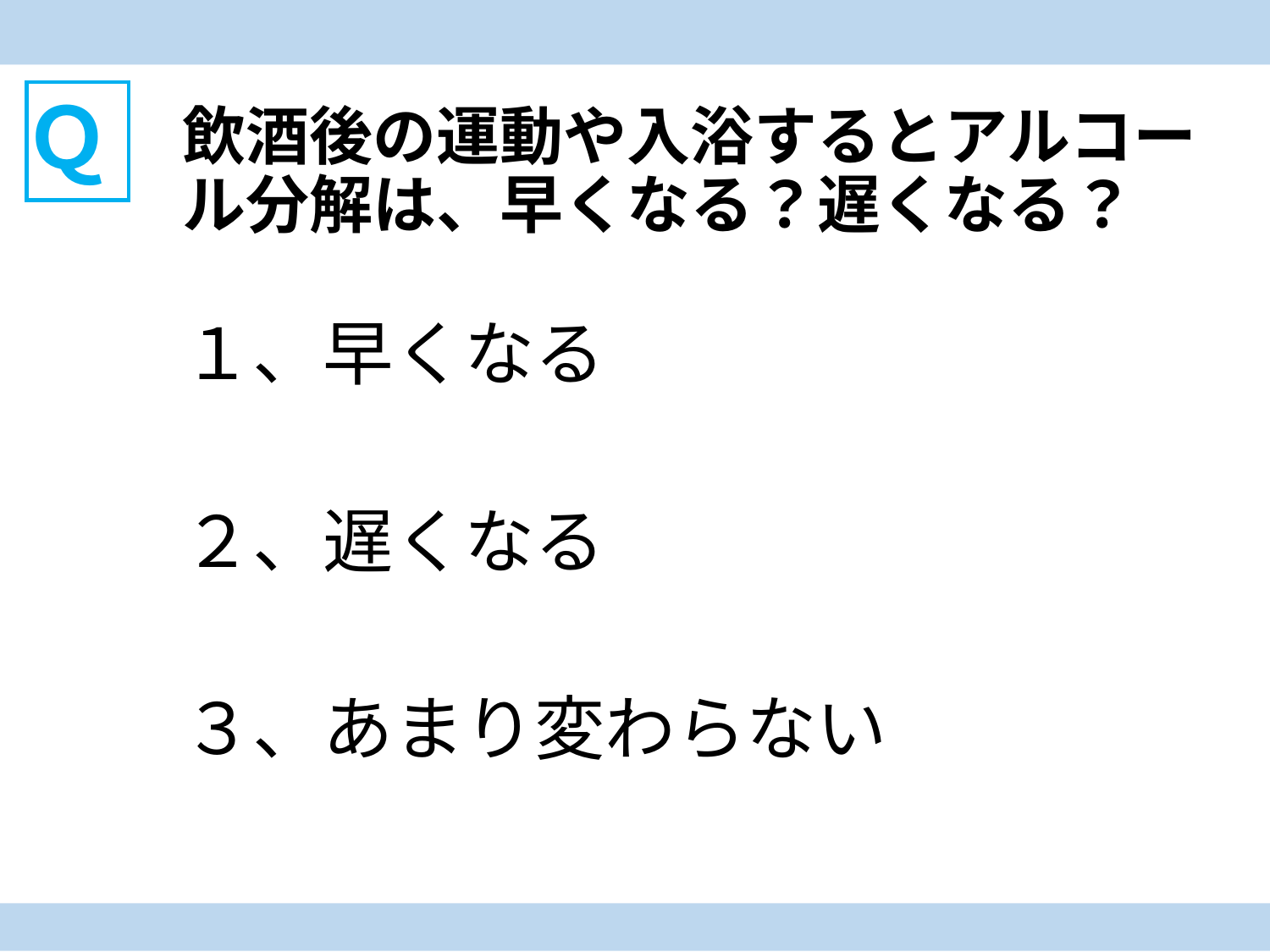

飲酒後の運動や入浴するとアルコール分解は、早くなる？遅くなる？
Ｑ

１、早くなる

２、遅くなる

３、あまり変わらない